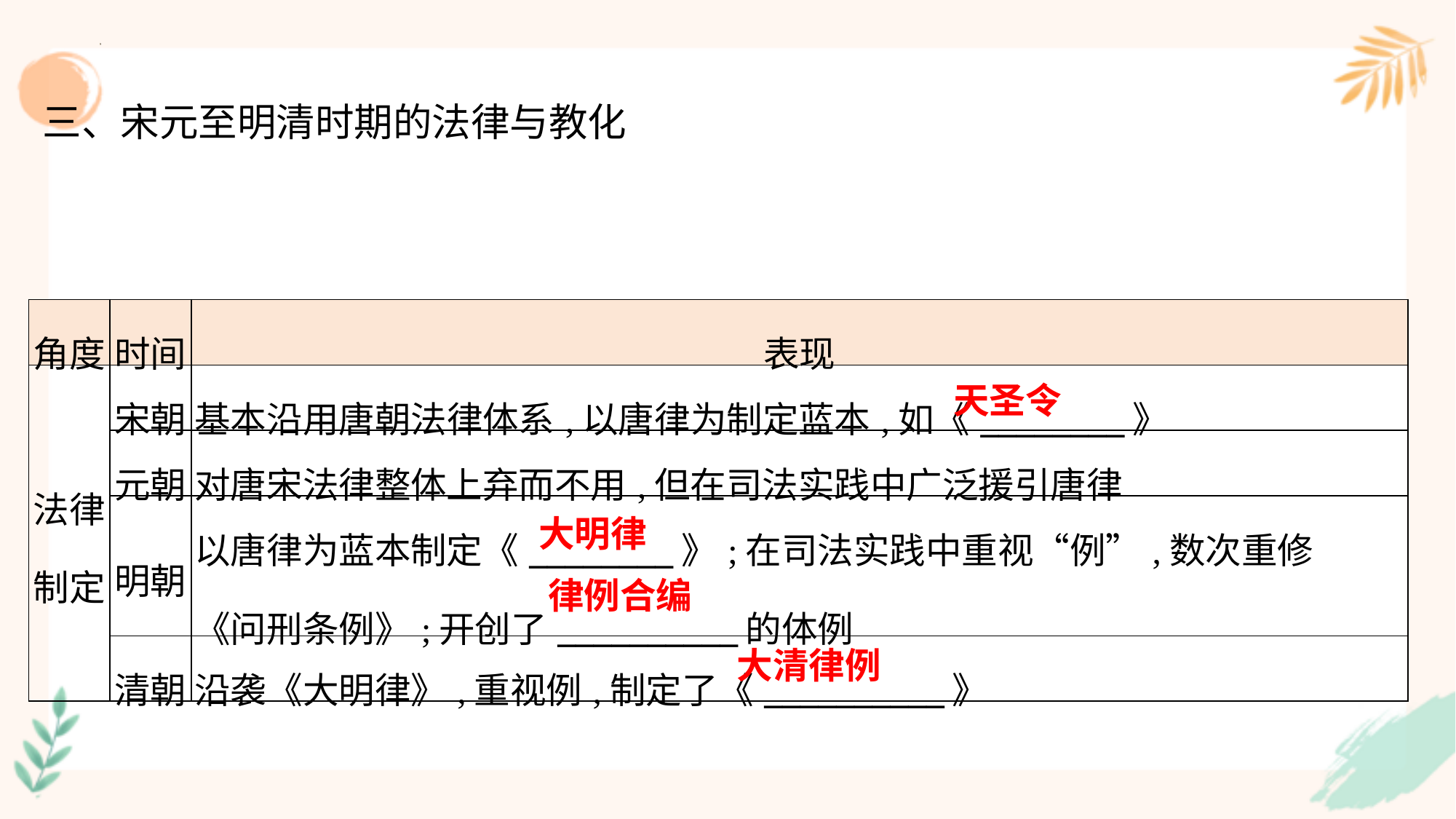

三、宋元至明清时期的法律与教化

| 角度 | 时间 | 表现 |
| --- | --- | --- |
| 法律 制定 | 宋朝 | 基本沿用唐朝法律体系,以唐律为制定蓝本,如《\_\_\_\_\_\_\_\_》 |
|  | 元朝 | 对唐宋法律整体上弃而不用,但在司法实践中广泛援引唐律 |
|  | 明朝 | 以唐律为蓝本制定《\_\_\_\_\_\_\_\_》;在司法实践中重视“例”,数次重修 《问刑条例》;开创了\_\_\_\_\_\_\_\_\_\_的体例 |
|  | 清朝 | 沿袭《大明律》,重视例,制定了《\_\_\_\_\_\_\_\_\_\_》 |
天圣令
大明律
律例合编
大清律例